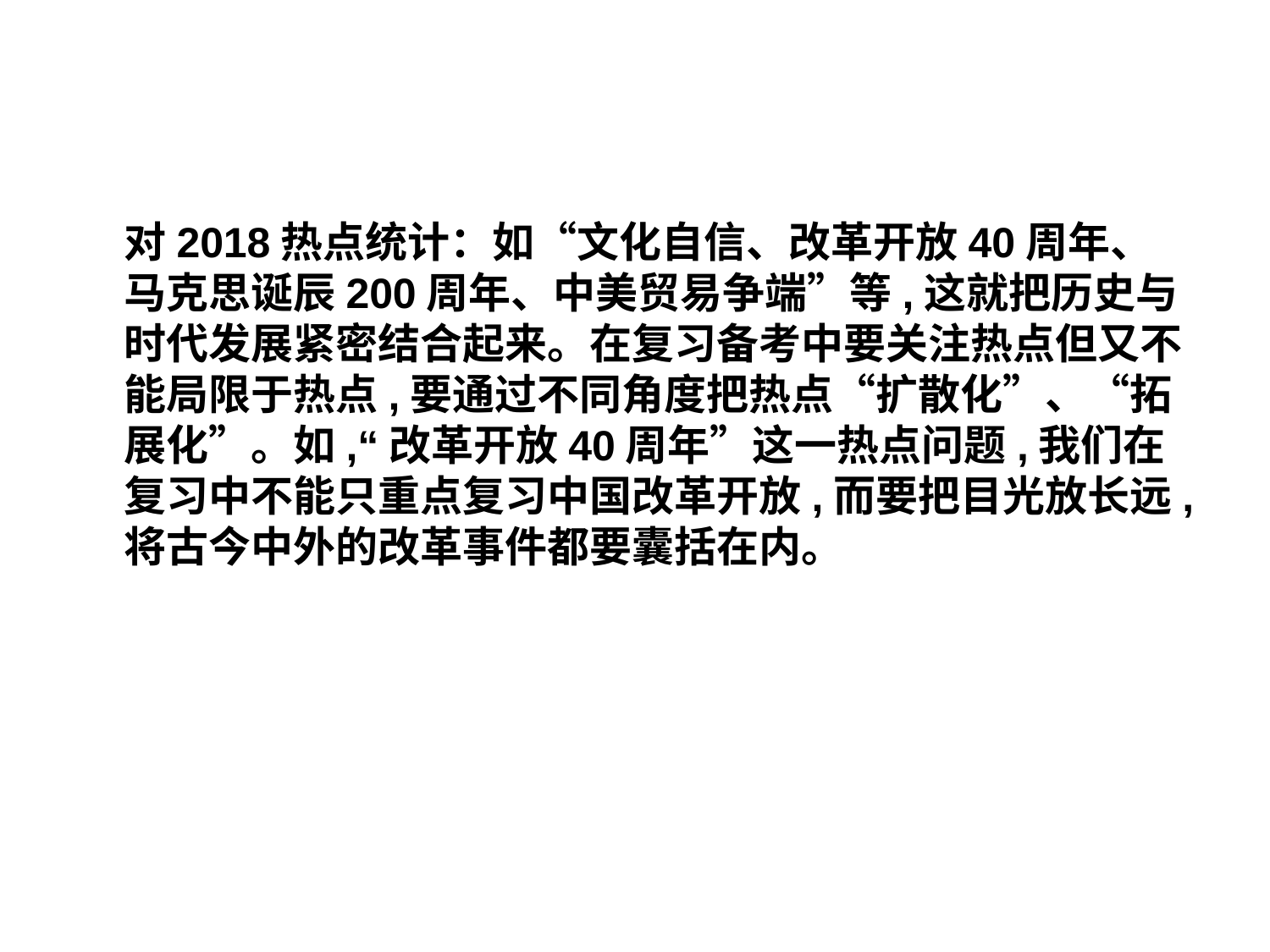

对2018热点统计：如“文化自信、改革开放40周年、马克思诞辰200周年、中美贸易争端”等,这就把历史与时代发展紧密结合起来。在复习备考中要关注热点但又不能局限于热点,要通过不同角度把热点“扩散化”、“拓展化”。如,“改革开放40周年”这一热点问题,我们在复习中不能只重点复习中国改革开放,而要把目光放长远,将古今中外的改革事件都要囊括在内。